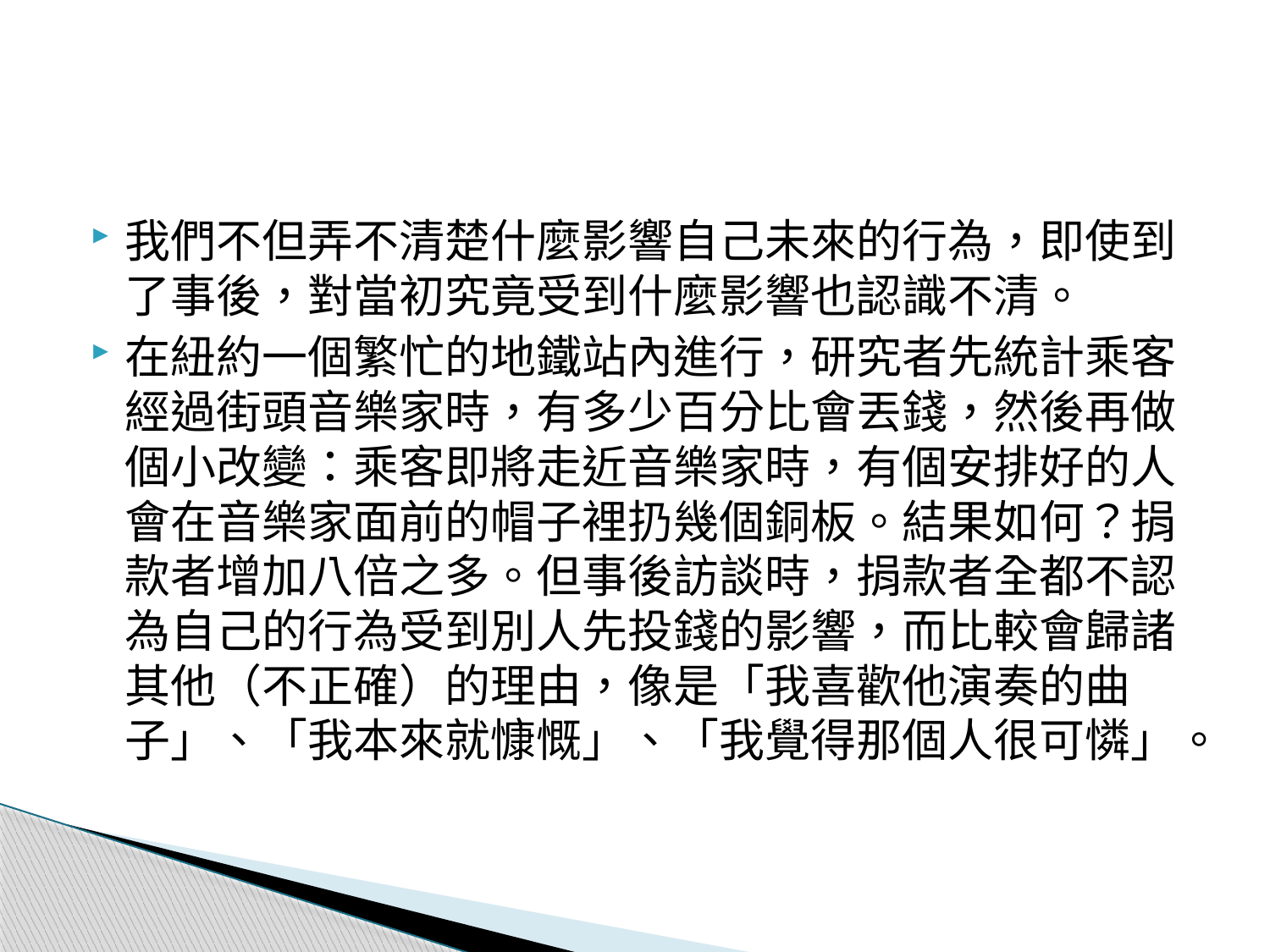

#
我們不但弄不清楚什麼影響自己未來的行為，即使到了事後，對當初究竟受到什麼影響也認識不清。
在紐約一個繁忙的地鐵站內進行，研究者先統計乘客經過街頭音樂家時，有多少百分比會丟錢，然後再做個小改變：乘客即將走近音樂家時，有個安排好的人會在音樂家面前的帽子裡扔幾個銅板。結果如何？捐款者增加八倍之多。但事後訪談時，捐款者全都不認為自己的行為受到別人先投錢的影響，而比較會歸諸其他（不正確）的理由，像是「我喜歡他演奏的曲子」、「我本來就慷慨」、「我覺得那個人很可憐」。